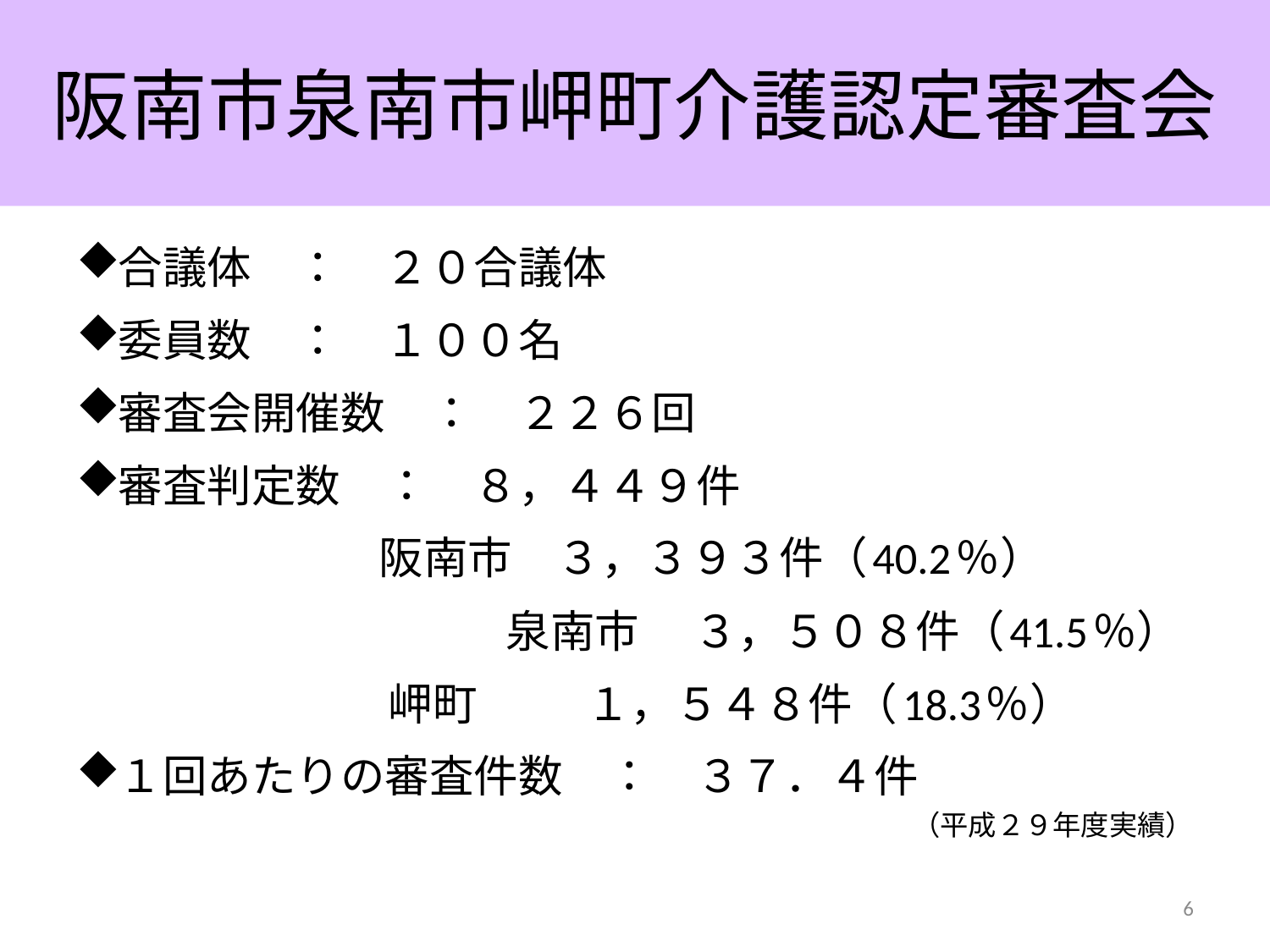

# 阪南市泉南市岬町介護認定審査会
合議体　：　２０合議体
委員数　：　１００名
審査会開催数　：　２２６回
審査判定数　：　８，４４９件
                              阪南市　３，３９３件（40.2％）
　　　　　　　　　   泉南市　 ３，５０８件（41.5％）
　                           岬町　　  １，５４８件（18.3％）
１回あたりの審査件数　：　３７．４件
（平成２９年度実績）
6